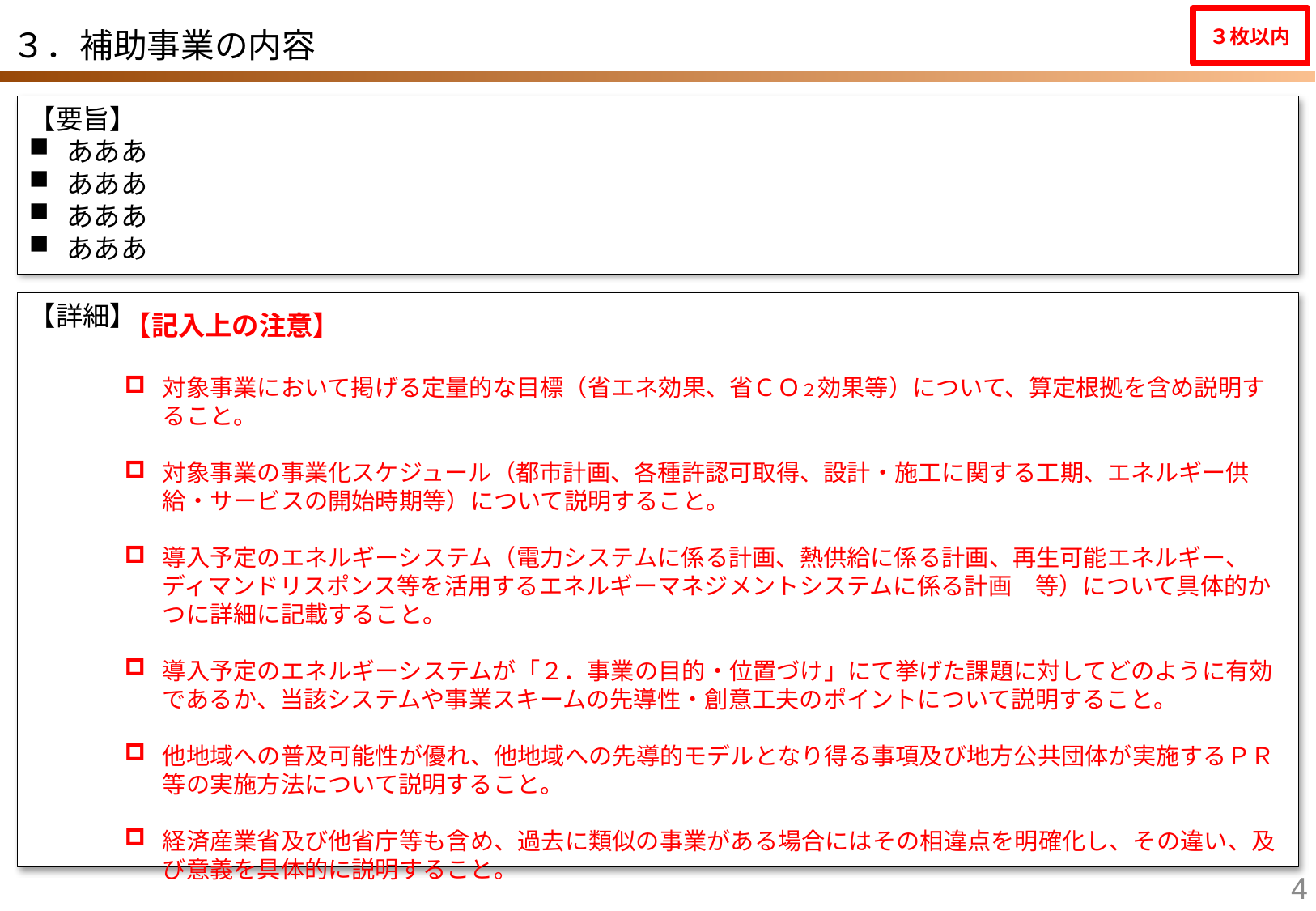

３枚以内
３．補助事業の内容
【要旨】
あああ
あああ
あああ
あああ
【詳細】
【記入上の注意】

対象事業において掲げる定量的な目標（省エネ効果、省ＣＯ２効果等）について、算定根拠を含め説明すること。

対象事業の事業化スケジュール（都市計画、各種許認可取得、設計・施工に関する工期、エネルギー供給・サービスの開始時期等）について説明すること。

導入予定のエネルギーシステム（電力システムに係る計画、熱供給に係る計画、再生可能エネルギー、ディマンドリスポンス等を活用するエネルギーマネジメントシステムに係る計画　等）について具体的かつに詳細に記載すること。

導入予定のエネルギーシステムが「２．事業の目的・位置づけ」にて挙げた課題に対してどのように有効であるか、当該システムや事業スキームの先導性・創意工夫のポイントについて説明すること。

他地域への普及可能性が優れ、他地域への先導的モデルとなり得る事項及び地方公共団体が実施するＰＲ等の実施方法について説明すること。

経済産業省及び他省庁等も含め、過去に類似の事業がある場合にはその相違点を明確化し、その違い、及び意義を具体的に説明すること。
4